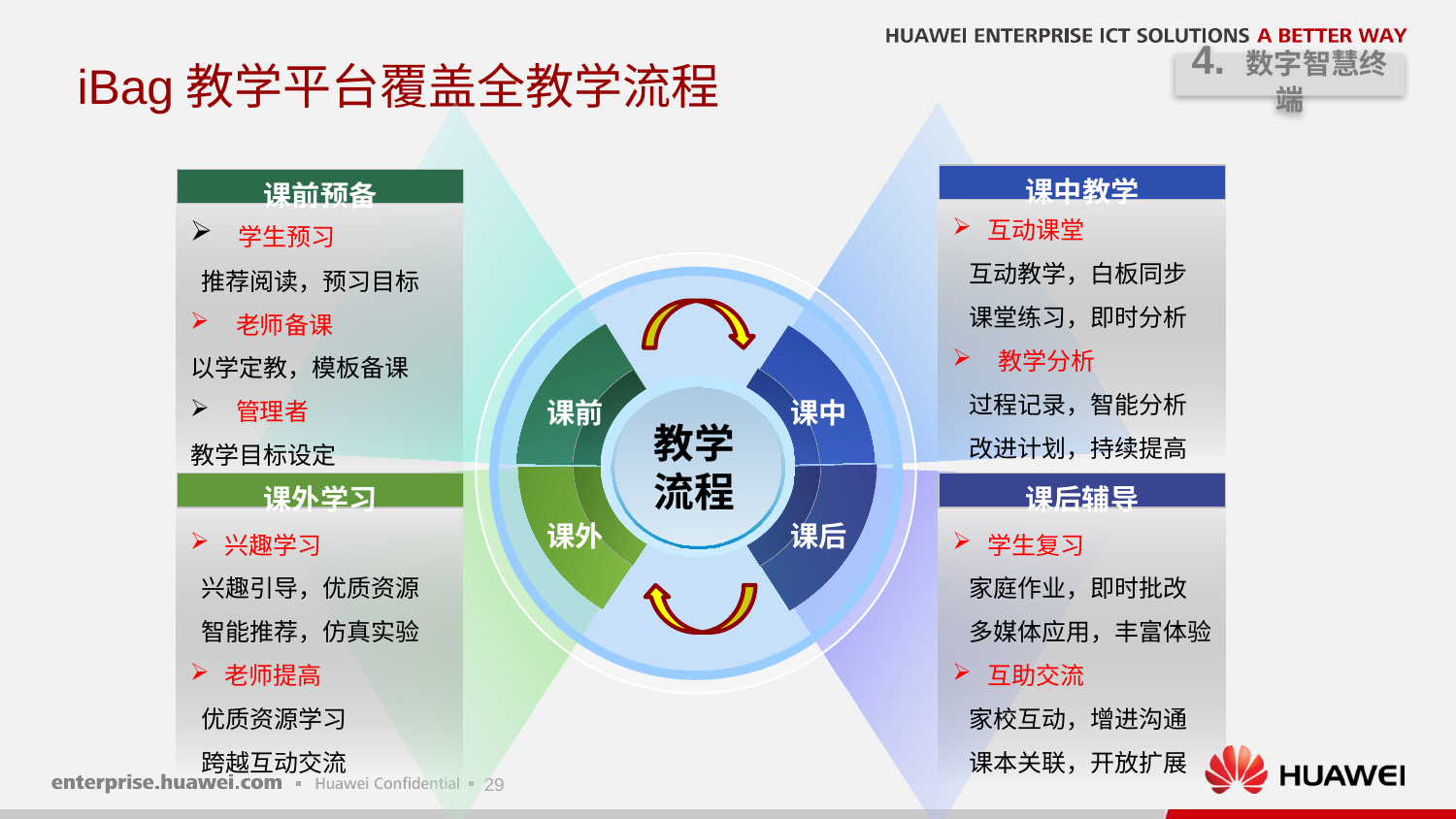

# iBag教学平台覆盖全教学流程
4. 数字智慧终端
课中教学
课前预备

 学生预习
 推荐阅读，预习目标
 老师备课
以学定教，模板备课
 管理者
教学目标设定
互动课堂
  互动教学，白板同步
  课堂练习，即时分析
 教学分析
  过程记录，智能分析
  改进计划，持续提高

课前
课中

教学
流程

课外学习
课后辅导
课外
课后
兴趣学习
 兴趣引导，优质资源
 智能推荐，仿真实验
老师提高
 优质资源学习
 跨越互动交流
学生复习
  家庭作业，即时批改
  多媒体应用，丰富体验
互助交流
  家校互动，增进沟通
  课本关联，开放扩展